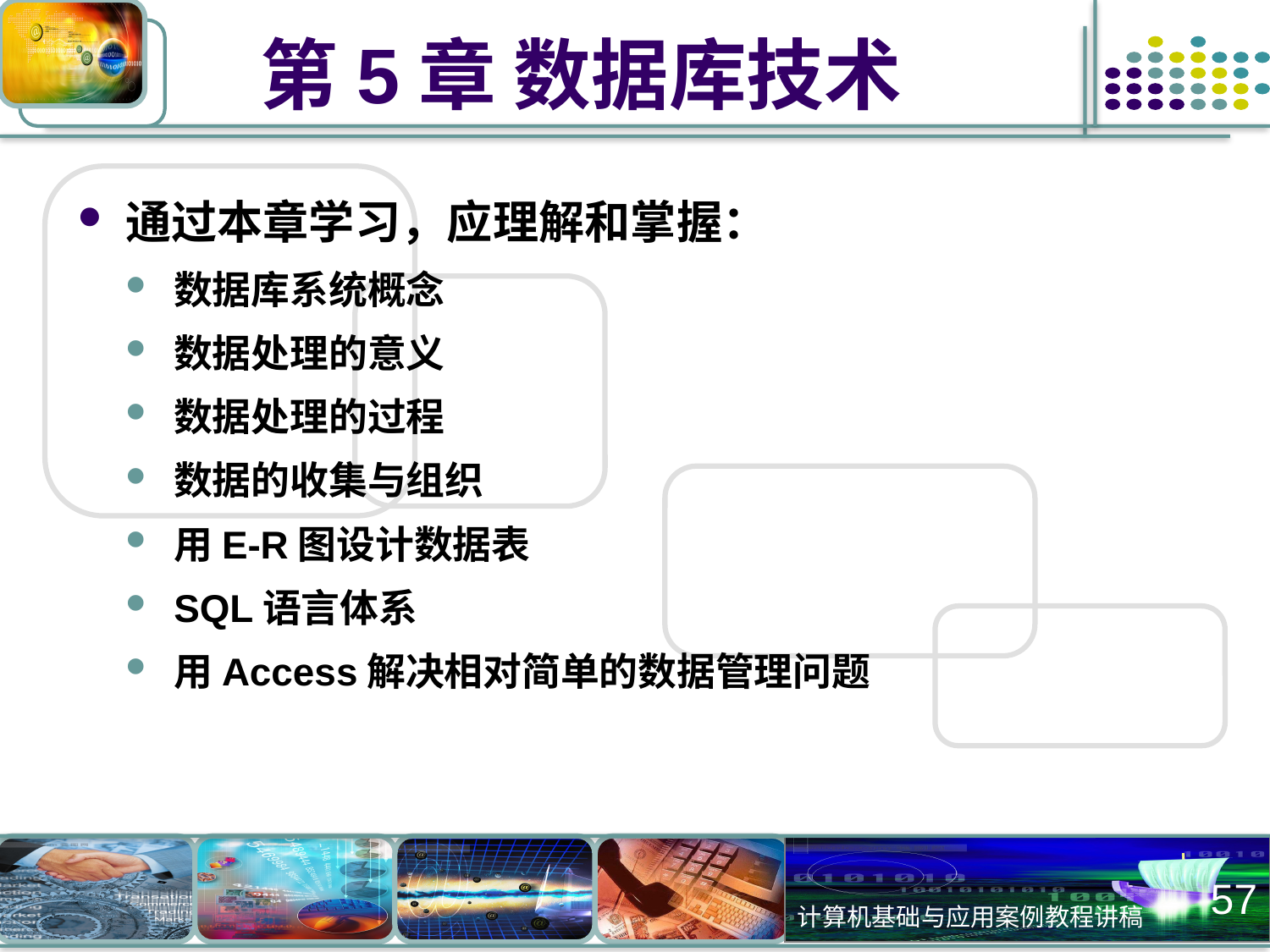

# 第5章 数据库技术
通过本章学习，应理解和掌握：
数据库系统概念
数据处理的意义
数据处理的过程
数据的收集与组织
用E-R图设计数据表
SQL语言体系
用Access解决相对简单的数据管理问题
57